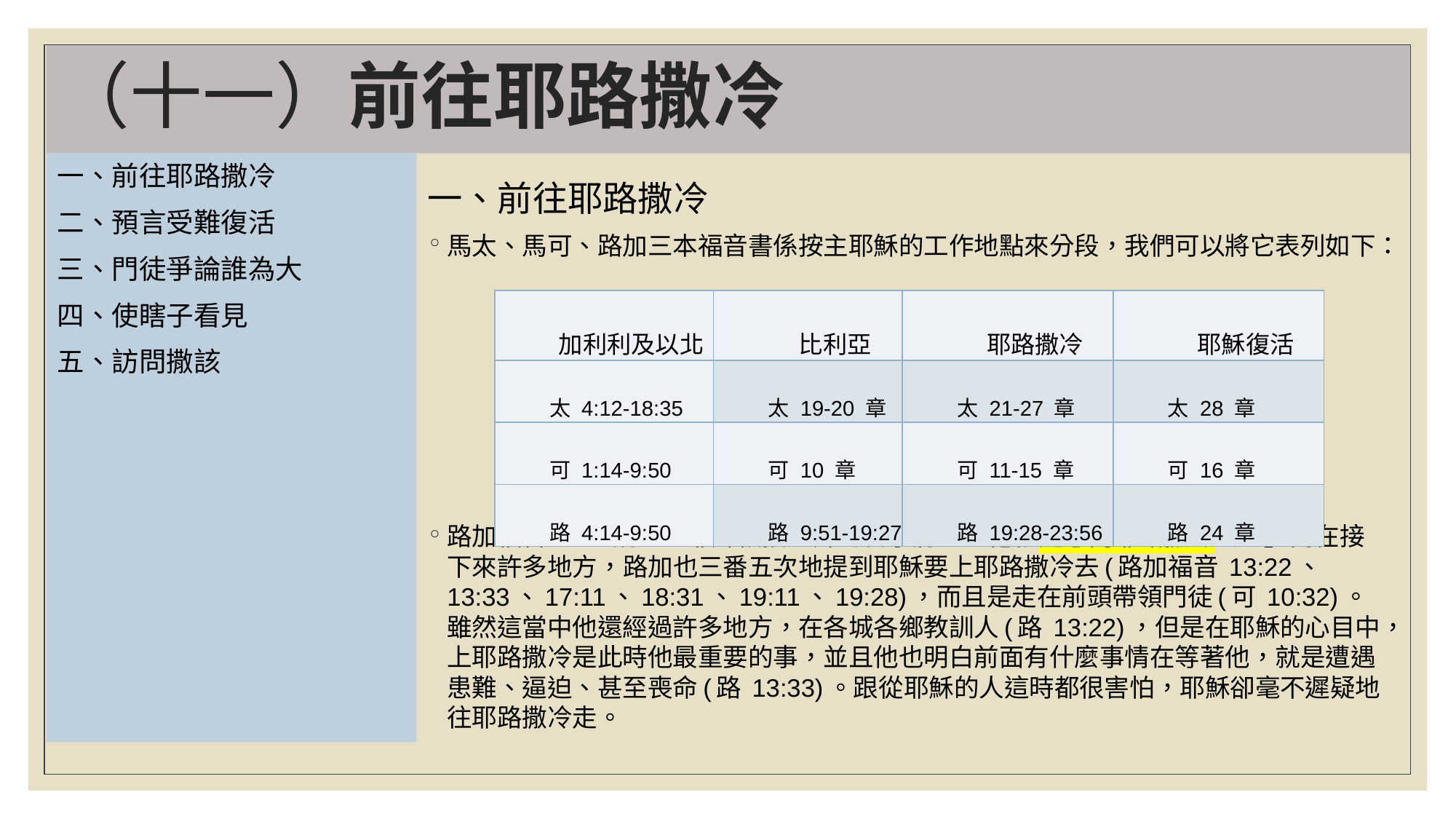

# （十一）前往耶路撒冷
一、前往耶路撒冷
二、預言受難復活
三、門徒爭論誰為大
四、使瞎子看見
五、訪問撒該

一、前往耶路撒冷
馬太、馬可、路加三本福音書係按主耶穌的工作地點來分段，我們可以將它表列如下：

路加福音 9:51說：「耶穌被接上升的日子將到，他就定意向耶路撒冷去。」而在接下來許多地方，路加也三番五次地提到耶穌要上耶路撒冷去(路加福音 13:22、 13:33、17:11、18:31、19:11、19:28)，而且是走在前頭帶領門徒(可 10:32)。雖然這當中他還經過許多地方，在各城各鄉教訓人(路 13:22)，但是在耶穌的心目中，上耶路撒冷是此時他最重要的事，並且他也明白前面有什麼事情在等著他，就是遭遇患難、逼迫、甚至喪命(路 13:33)。跟從耶穌的人這時都很害怕，耶穌卻毫不遲疑地往耶路撒冷走。
| 加利利及以北 | 比利亞 | 耶路撒冷 | 耶穌復活 |
| --- | --- | --- | --- |
| 太 4:12-18:35 | 太 19-20 章 | 太 21-27 章 | 太 28 章 |
| 可 1:14-9:50 | 可 10 章 | 可 11-15 章 | 可 16 章 |
| 路 4:14-9:50 | 路 9:51-19:27 | 路 19:28-23:56 | 路 24 章 |